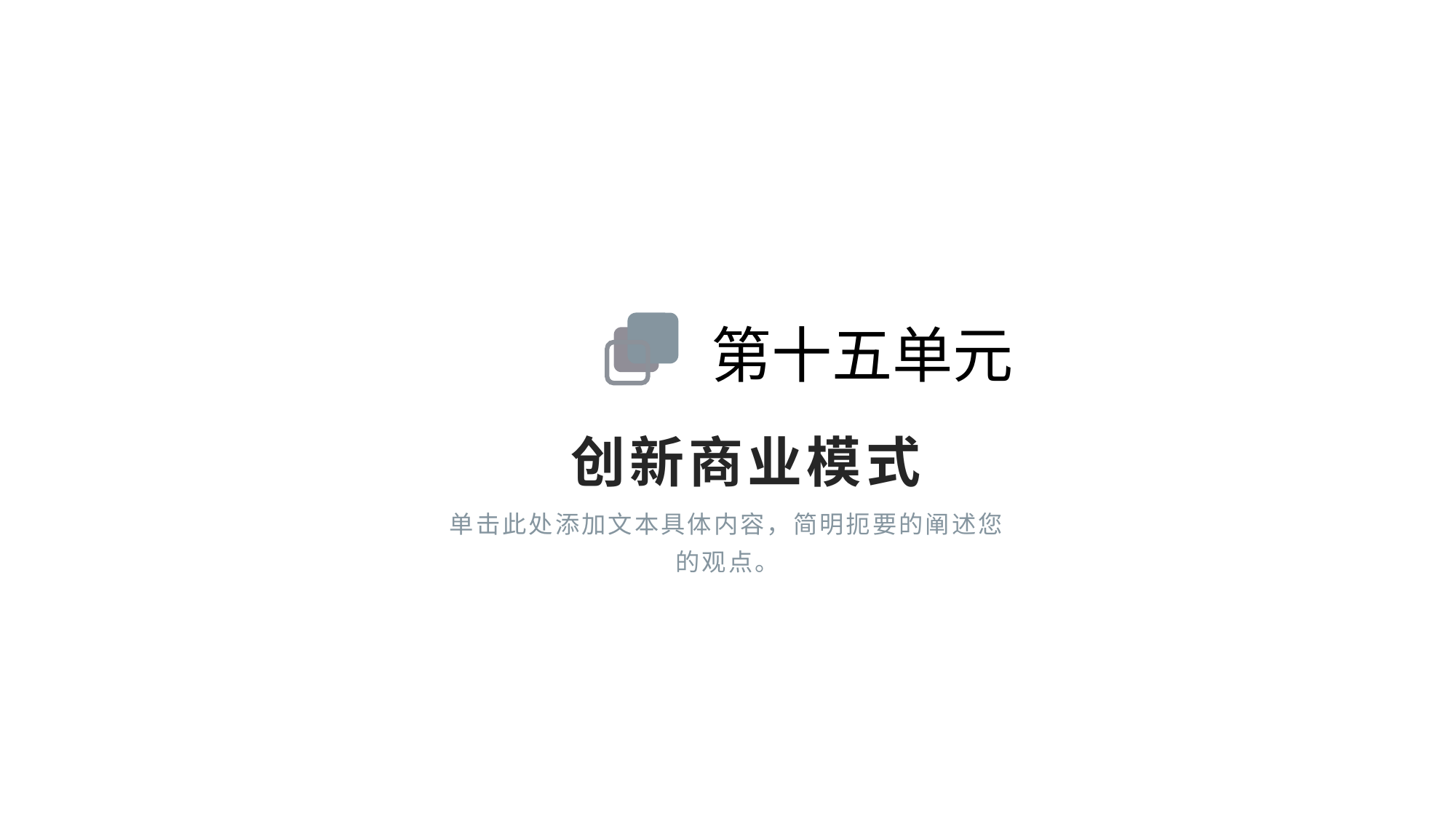

第十五单元
# 创新商业模式
单击此处添加文本具体内容，简明扼要的阐述您的观点。